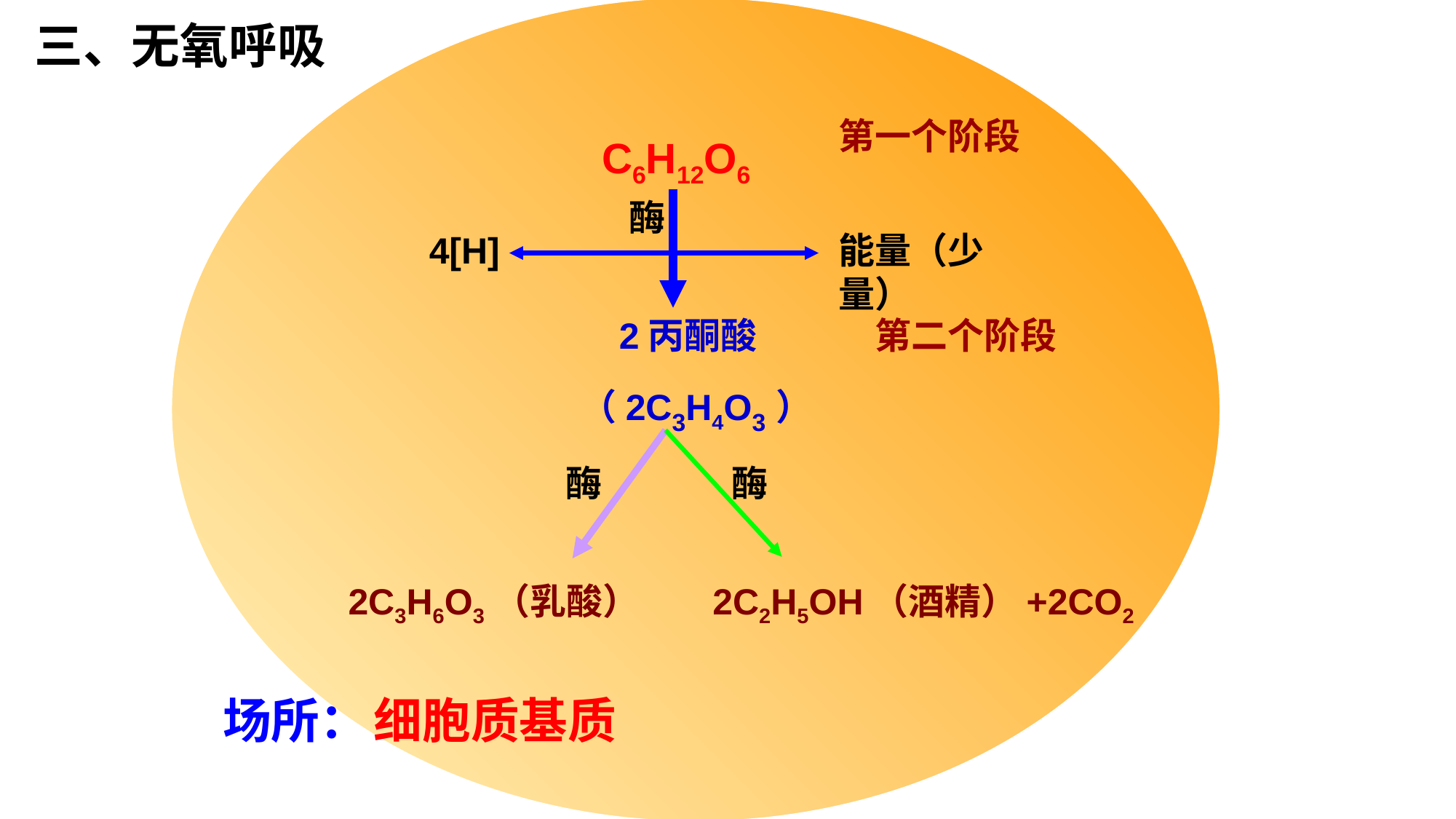

三、无氧呼吸
第一个阶段
C6H12O6
酶
4[H]
       2丙酮酸
  （2C3H4O3）
能量（少量）
第二个阶段
酶
酶
2C3H6O3（乳酸）
2C2H5OH（酒精）+2CO2
场所：
细胞质基质